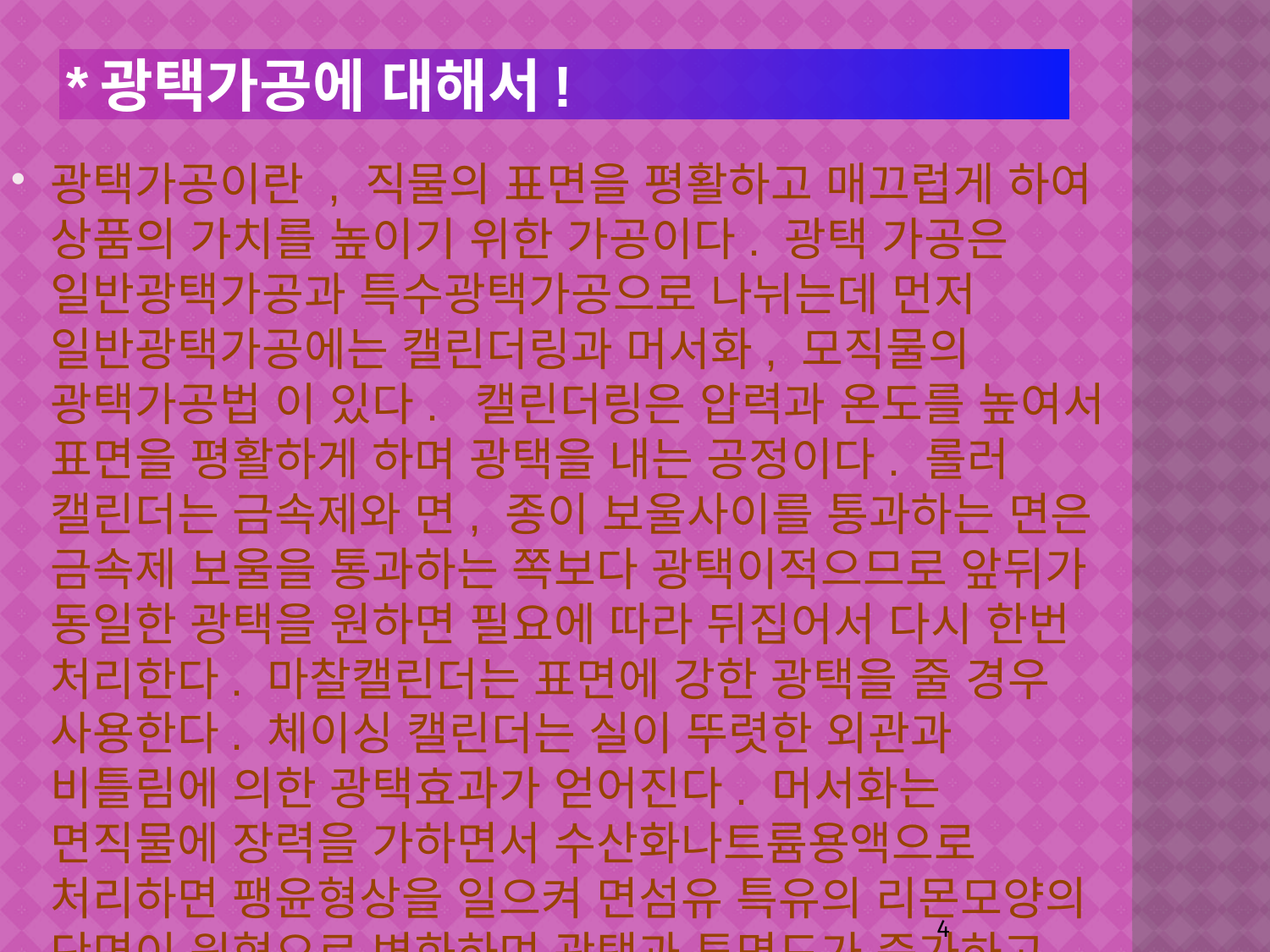

# *광택가공에 대해서!
광택가공이란 , 직물의 표면을 평활하고 매끄럽게 하여 상품의 가치를 높이기 위한 가공이다. 광택 가공은 일반광택가공과 특수광택가공으로 나뉘는데 먼저 일반광택가공에는 캘린더링과 머서화, 모직물의 광택가공법 이 있다.  캘린더링은 압력과 온도를 높여서 표면을 평활하게 하며 광택을 내는 공정이다. 롤러 캘린더는 금속제와 면, 종이 보울사이를 통과하는 면은 금속제 보울을 통과하는 쪽보다 광택이적으므로 앞뒤가 동일한 광택을 원하면 필요에 따라 뒤집어서 다시 한번 처리한다. 마찰캘린더는 표면에 강한 광택을 줄 경우 사용한다. 체이싱 캘린더는 실이 뚜렷한 외관과 비틀림에 의한 광택효과가 얻어진다. 머서화는 면직물에 장력을 가하면서 수산화나트륨용액으로 처리하면 팽윤형상을 일으켜 면섬유 특유의 리몬모양의 단면이 원형으로 변화하며 광택과 투명도가 증가하고 염료에 대한 진화력과 염색성이 향상된다.모섬유는 스팀과 함께 주로 프레스를 이용하여 광택을 낸다.  특수 광택가공에서 무아레가공은 직물에 파도모양이나 나뭇결모양, 물이 지나간 흔적과 같은 무늬가 나타나는 가공법이다. 슈라이너 가공은 부드럽고 은은한 광택을 내는 가공이다. 타포가공은 특별한광택을 부여하는 가공법으로 이용된다.
4